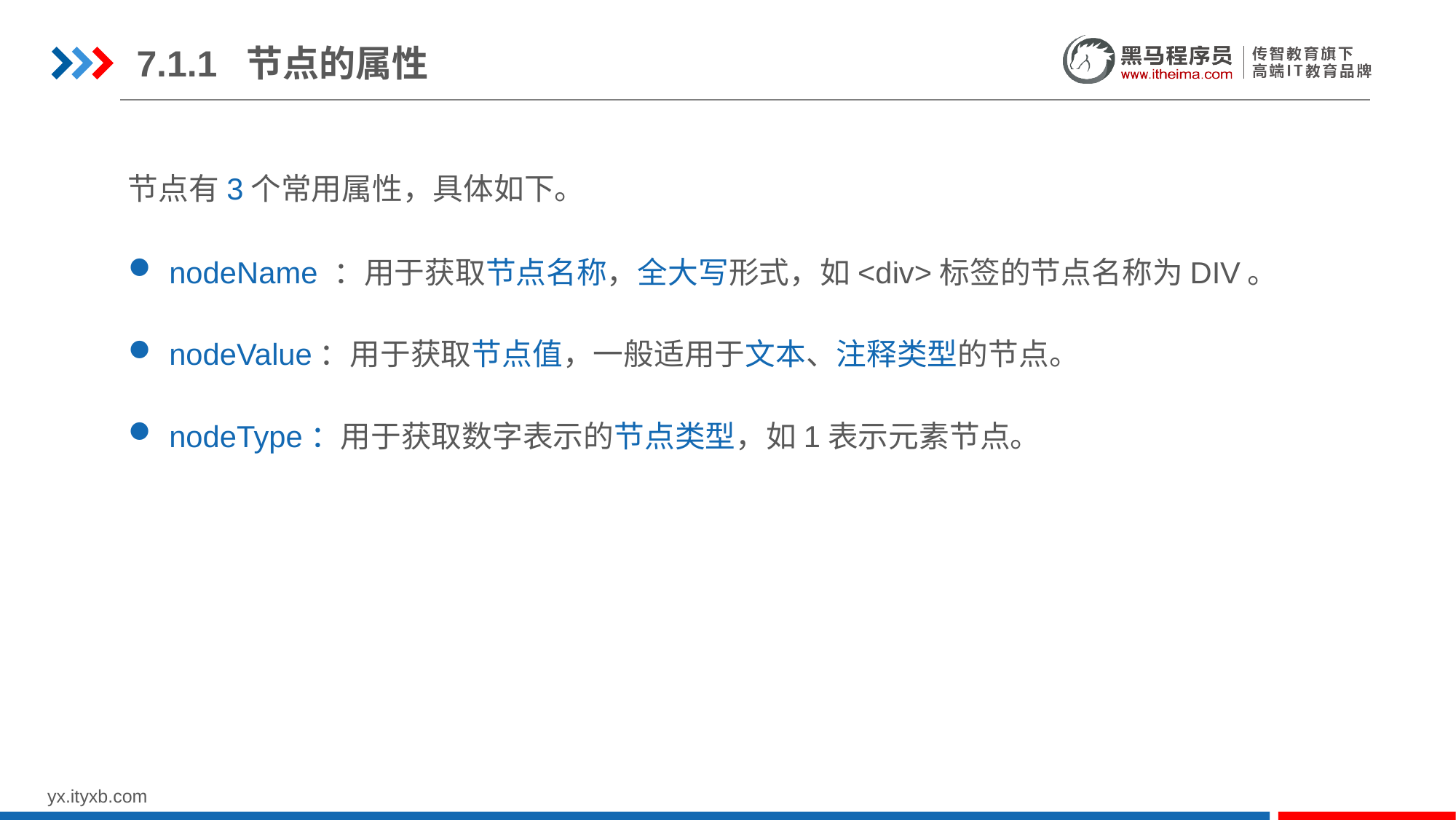

7.1.1  节点的属性
节点有3个常用属性，具体如下。

nodeName ：用于获取节点名称，全大写形式，如<div>标签的节点名称为DIV。

nodeValue：用于获取节点值，一般适用于文本、注释类型的节点。

nodeType：用于获取数字表示的节点类型，如1表示元素节点。